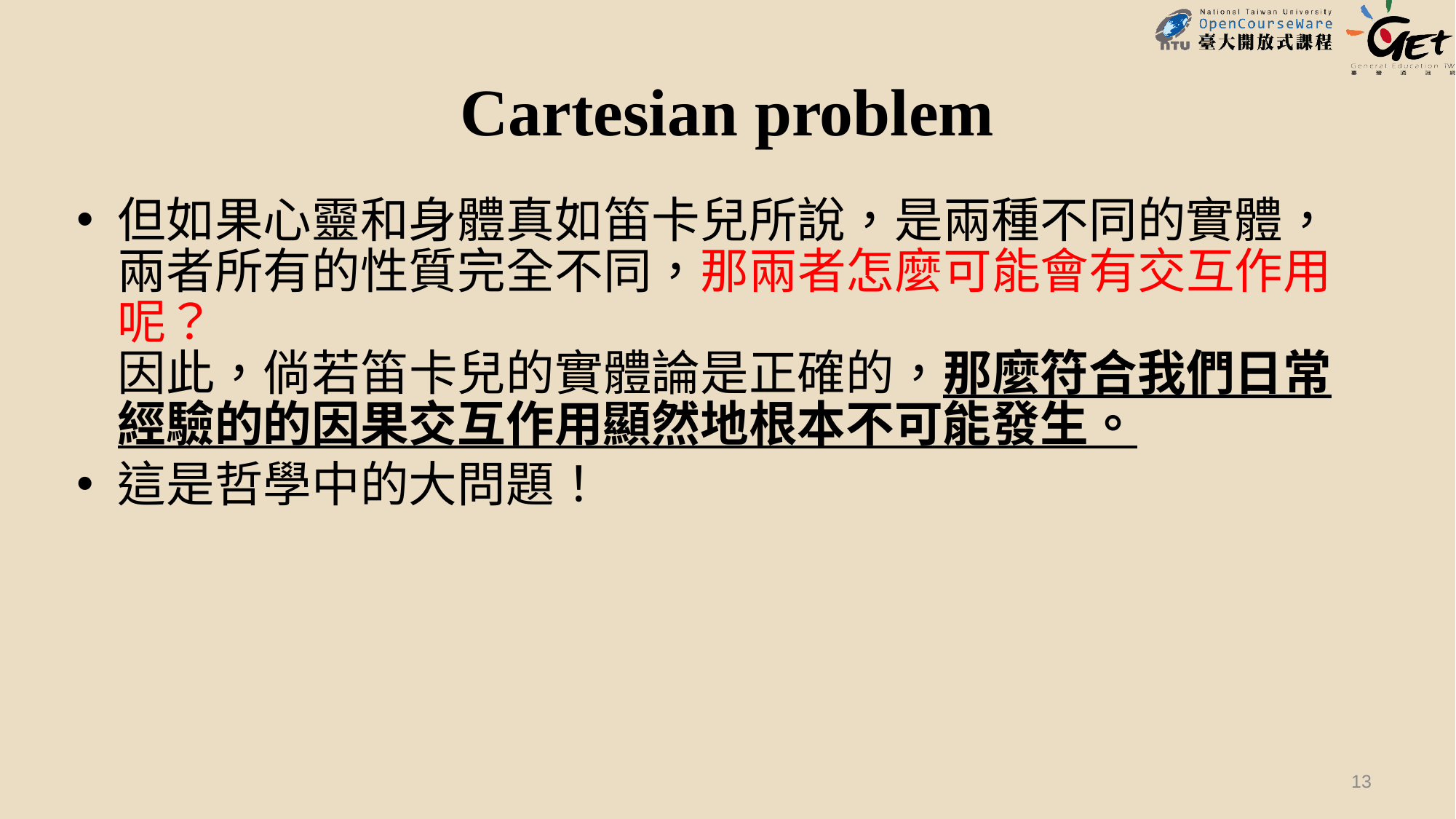

# Cartesian problem
但如果心靈和身體真如笛卡兒所說，是兩種不同的實體，兩者所有的性質完全不同，那兩者怎麼可能會有交互作用呢？
因此，倘若笛卡兒的實體論是正確的，那麼符合我們日常經驗的的因果交互作用顯然地根本不可能發生。
這是哲學中的大問題！
13